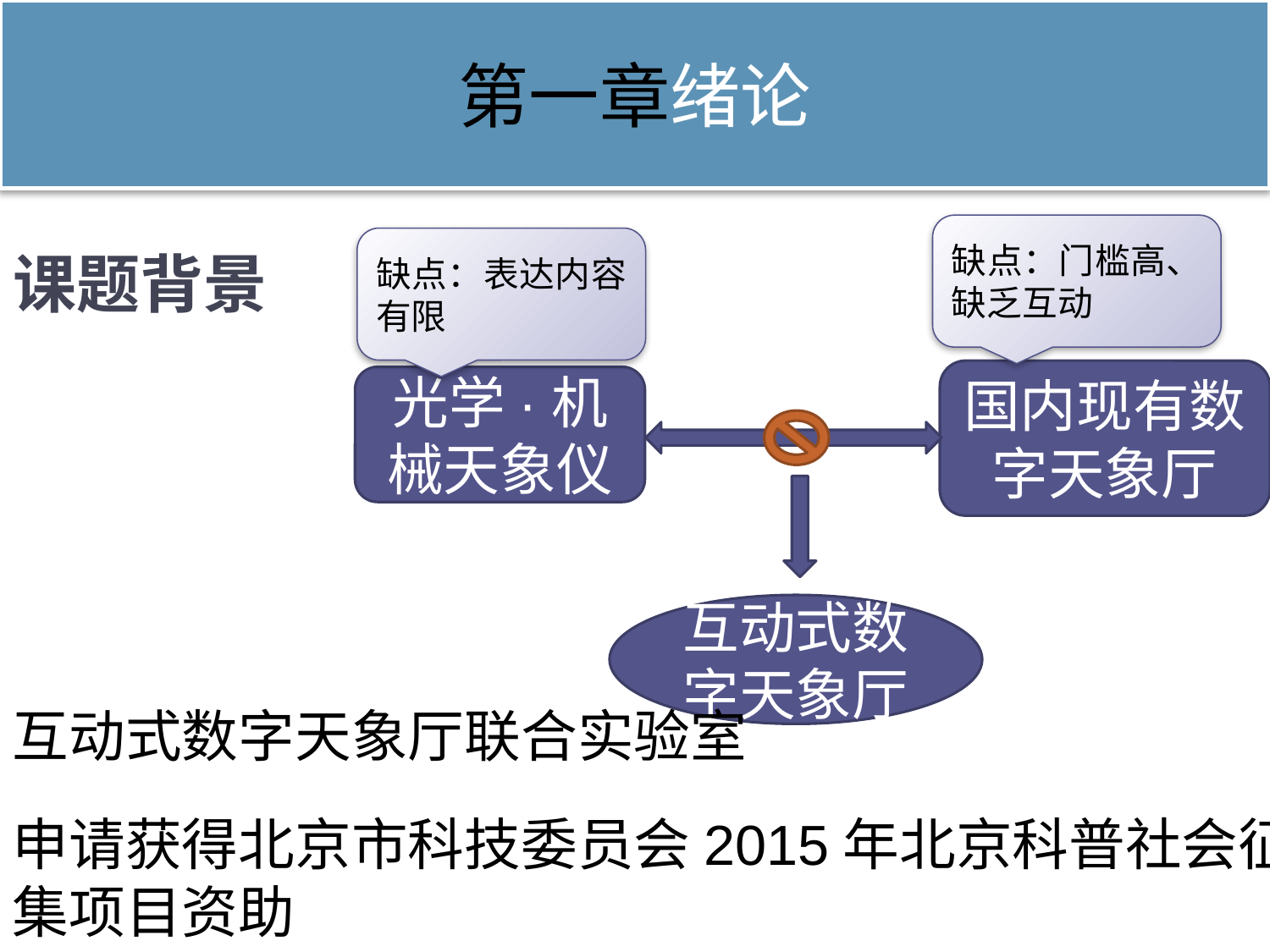

第一章绪论
# 课题背景
缺点：门槛高、缺乏互动
缺点：表达内容有限
国内现有数字天象厅
光学·机械天象仪

互动式数字天象厅
互动式数字天象厅联合实验室
申请获得北京市科技委员会2015年北京科普社会征集项目资助